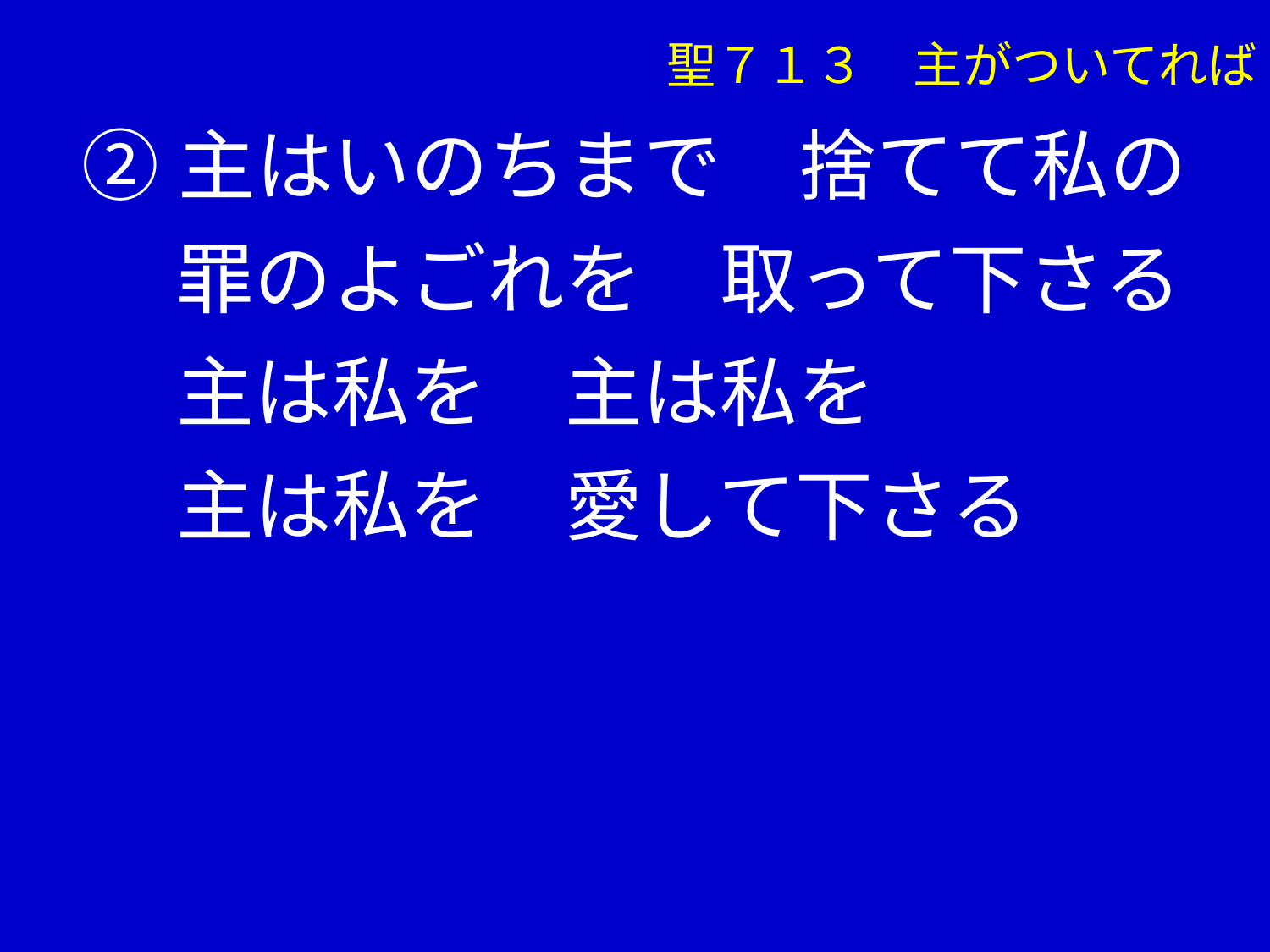

聖７１３　主がついてれば
②主はいのちまで　捨てて私の
　 罪のよごれを　取って下さる
　 主は私を　主は私を
　 主は私を　愛して下さる